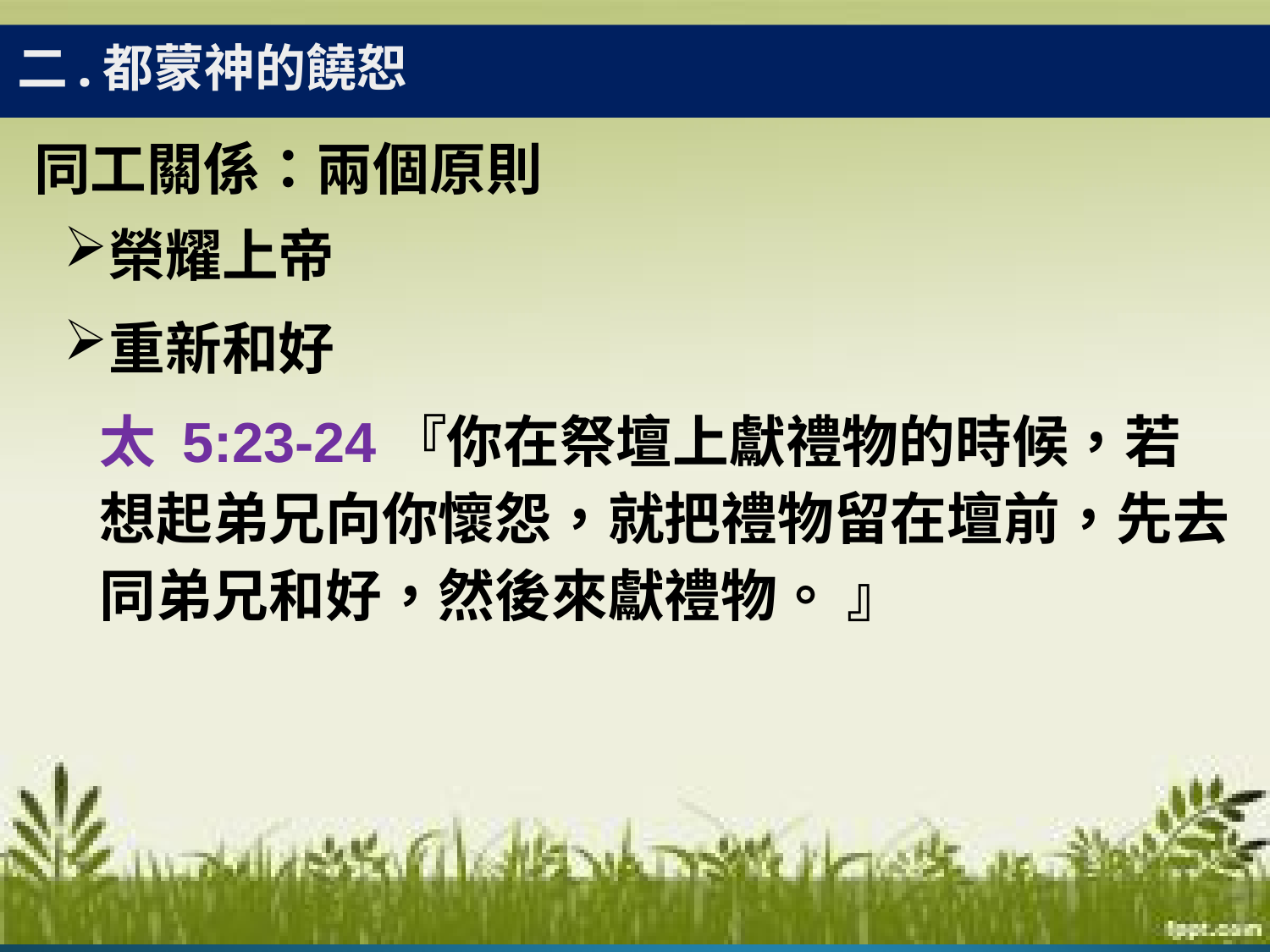

二.都蒙神的饒恕
同工關係：兩個原則
榮耀上帝
重新和好
太 5:23-24『你在祭壇上獻禮物的時候，若想起弟兄向你懷怨，就把禮物留在壇前，先去同弟兄和好，然後來獻禮物。 』